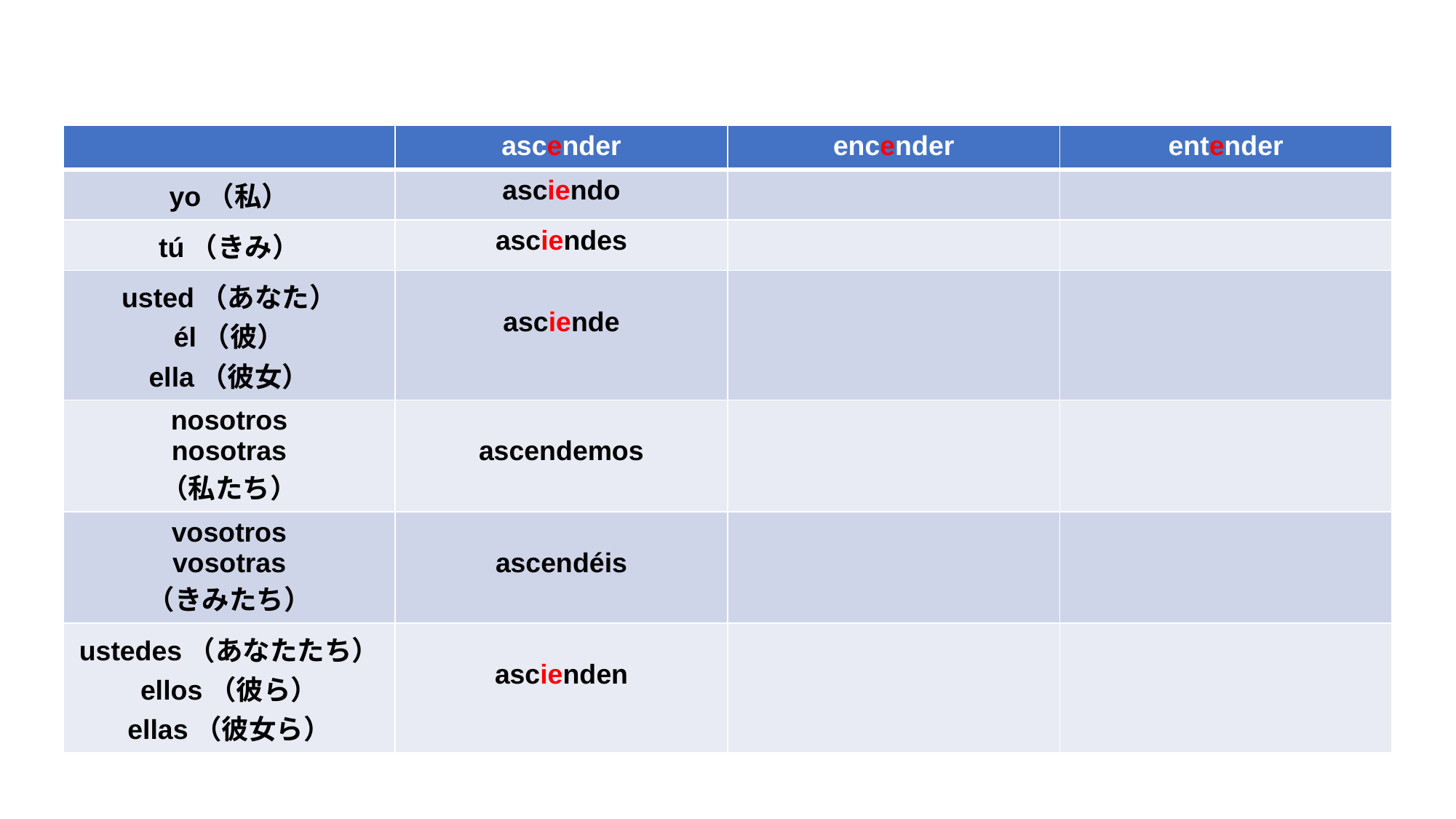

|  | ascender | encender | entender |
| --- | --- | --- | --- |
| yo（私） | asciendo |  |  |
| tú（きみ） | asciendes |  |  |
| usted（あなた） él（彼） ella（彼女） | asciende |  |  |
| nosotros nosotras （私たち） | ascendemos |  |  |
| vosotros vosotras （きみたち） | ascendéis |  |  |
| ustedes（あなたたち） ellos（彼ら） ellas（彼女ら） | ascienden |  |  |